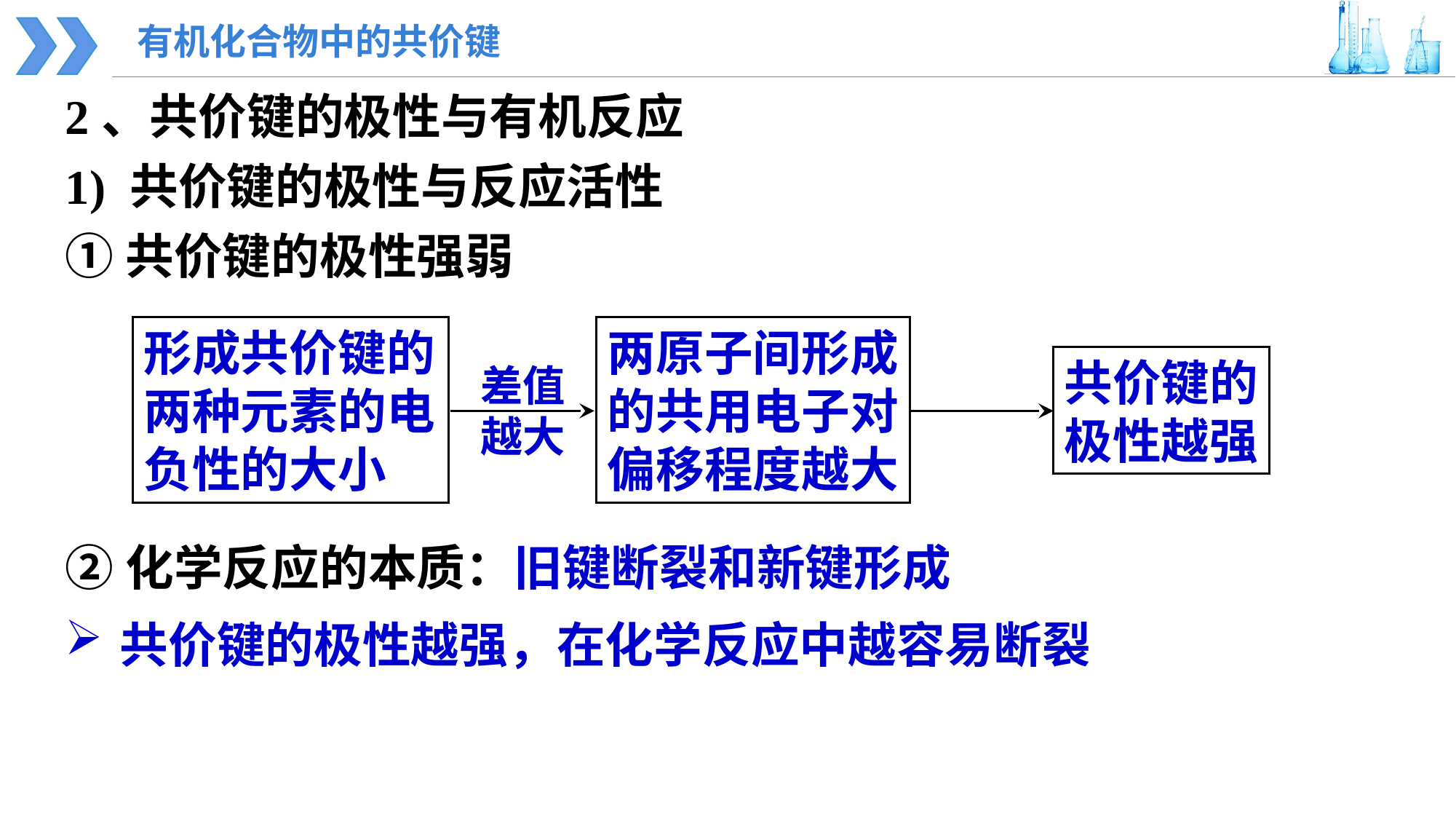

有机化合物中的共价键
2、共价键的极性与有机反应
1) 共价键的极性与反应活性
①共价键的极性强弱
形成共价键的两种元素的电负性的大小
两原子间形成的共用电子对偏移程度越大
共价键的极性越强
差值越大
②化学反应的本质：旧键断裂和新键形成
共价键的极性越强，在化学反应中越容易断裂